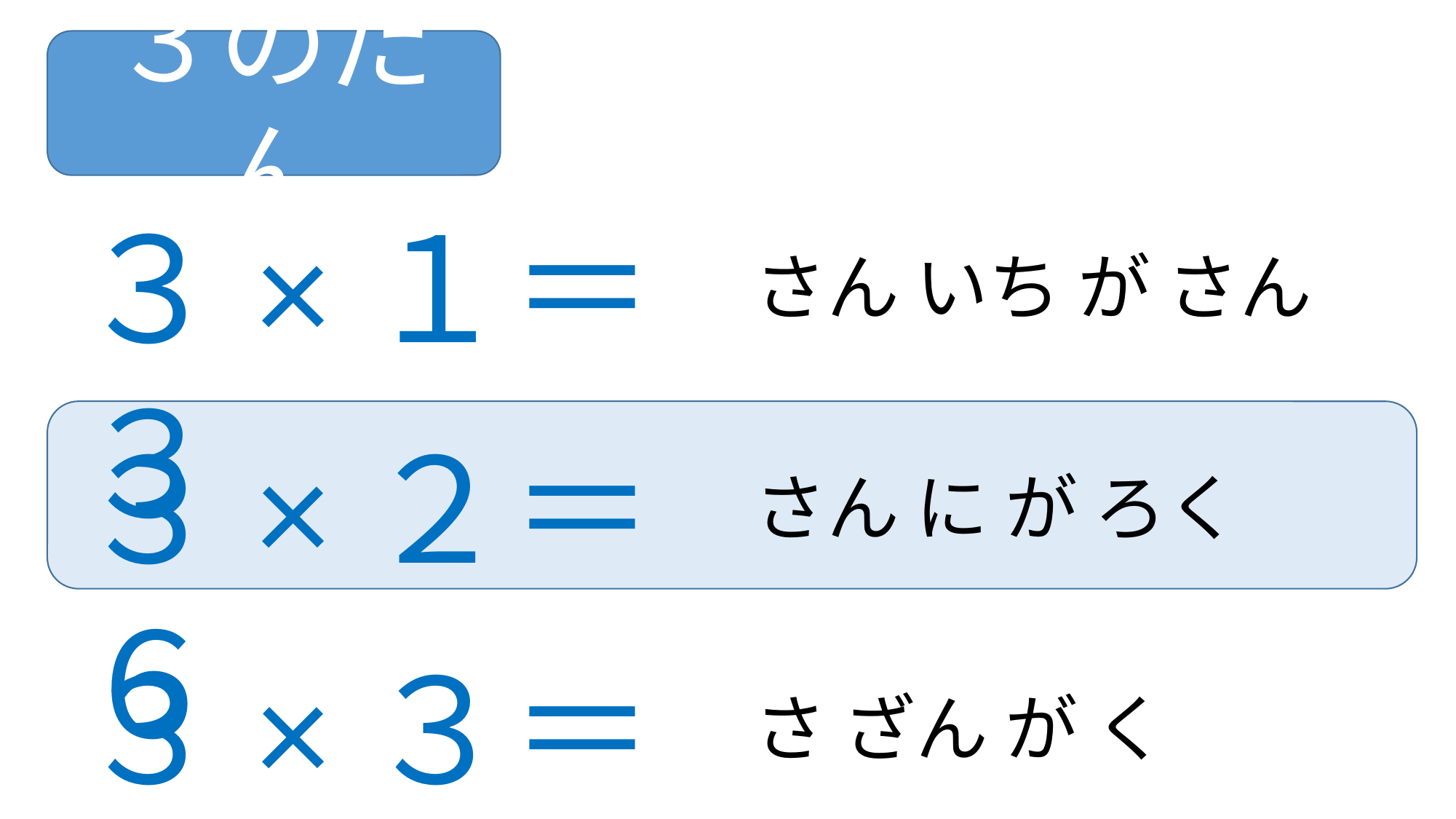

３のだん
３×１＝３
さん いち が さん

３×２＝６
さん に が ろく
３×３＝９
さ ざん が く